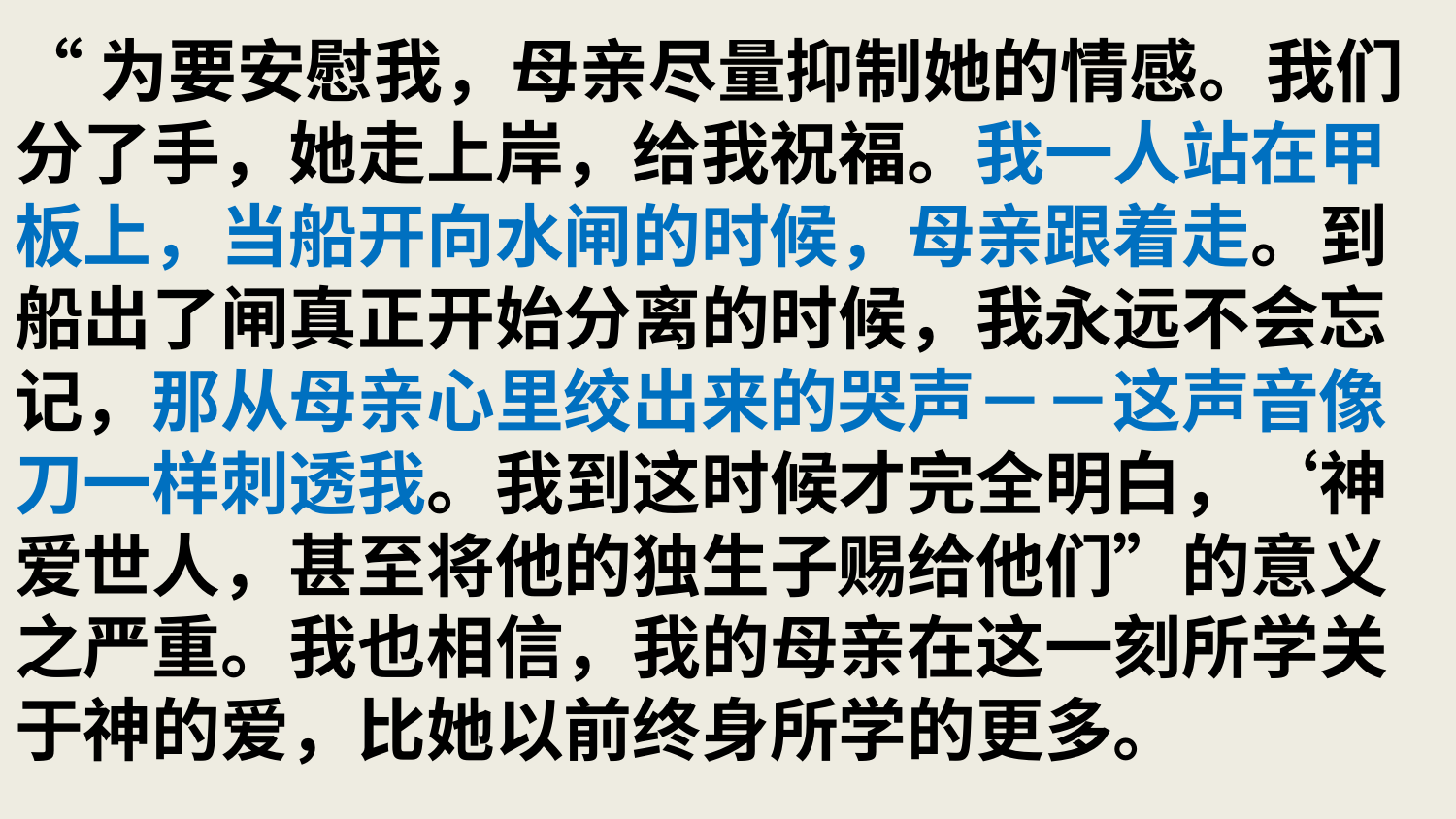

# “为要安慰我，母亲尽量抑制她的情感。我们分了手，她走上岸，给我祝福。我一人站在甲板上，当船开向水闸的时候，母亲跟着走。到船出了闸真正开始分离的时候，我永远不会忘记，那从母亲心里绞出来的哭声－－这声音像刀一样刺透我。我到这时候才完全明白，‘神爱世人，甚至将他的独生子赐给他们”的意义之严重。我也相信，我的母亲在这一刻所学关于神的爱，比她以前终身所学的更多。